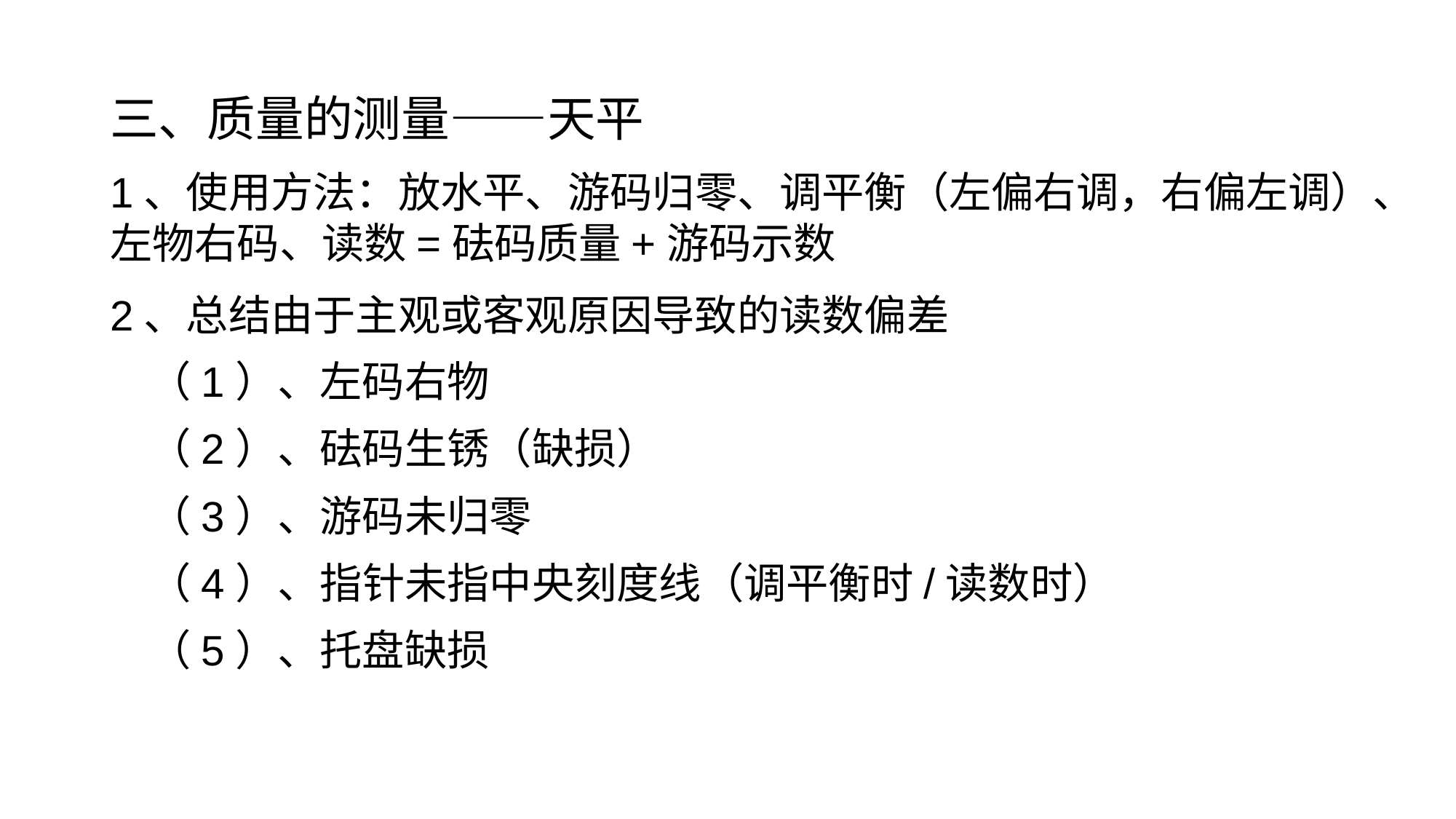

三、质量的测量——天平
1、使用方法：放水平、游码归零、调平衡（左偏右调，右偏左调）、左物右码、读数=砝码质量+游码示数
2、总结由于主观或客观原因导致的读数偏差
（1）、左码右物
（2）、砝码生锈（缺损）
（3）、游码未归零
（4）、指针未指中央刻度线（调平衡时/读数时）
（5）、托盘缺损